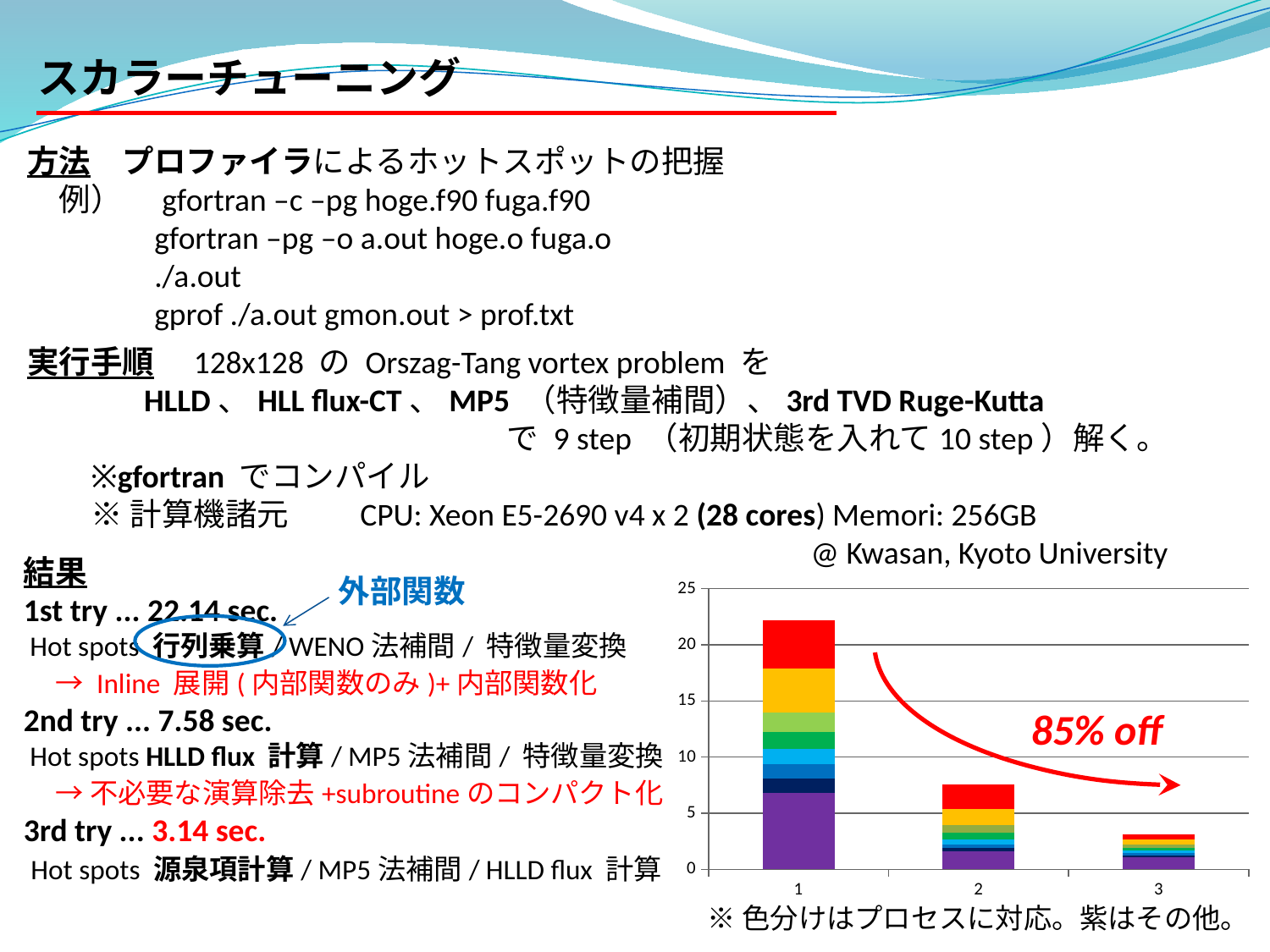

スカラーチューニング
方法　プロファイラによるホットスポットの把握
　例）　gfortran –c –pg hoge.f90 fuga.f90
	gfortran –pg –o a.out hoge.o fuga.o
	./a.out
	gprof ./a.out gmon.out > prof.txt
実行手順　128x128 の Orszag-Tang vortex problem を
HLLD、HLL flux-CT、MP5 （特徴量補間）、3rd TVD Ruge-Kutta
で 9 step （初期状態を入れて10 step）解く。
※gfortran でコンパイル
※計算機諸元　　CPU: Xeon E5-2690 v4 x 2 (28 cores) Memori: 256GB
  @ Kwasan, Kyoto University

### Chart

| Category |  |  |  |  |  |  |  |  |
|---|---|---|---|---|---|---|---|---|
85% off
結果
1st try ... 22.14 sec.
 Hot spots 行列乗算/ WENO法補間/ 特徴量変換
　→ Inline 展開(内部関数のみ)+内部関数化
2nd try ... 7.58 sec.
 Hot spots HLLD flux 計算/ MP5法補間/ 特徴量変換
　→ 不必要な演算除去+subroutineのコンパクト化
3rd try ... 3.14 sec.
 Hot spots 源泉項計算/ MP5法補間/ HLLD flux 計算
外部関数

※色分けはプロセスに対応。紫はその他。